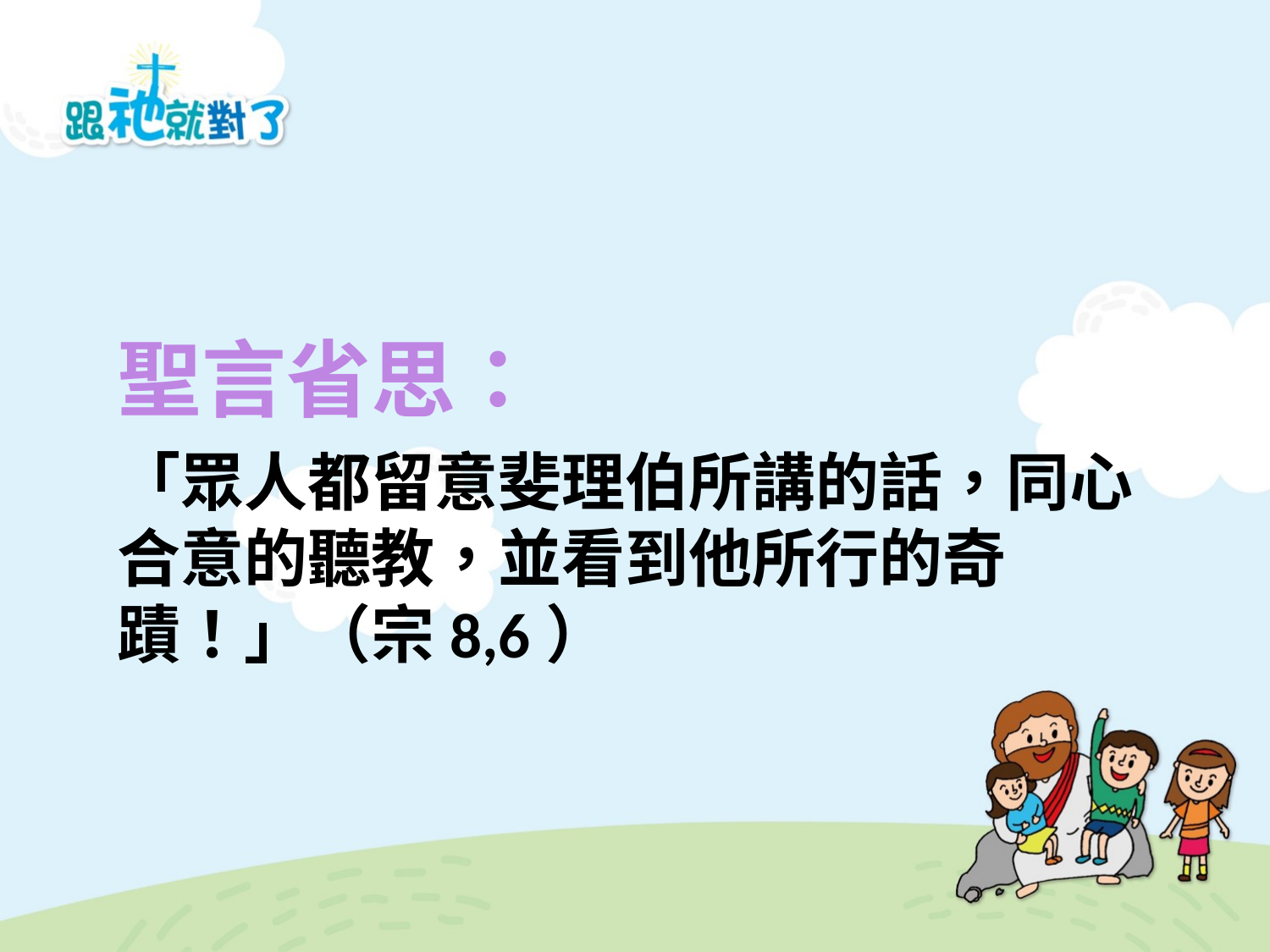

聖言省思：
「眾人都留意斐理伯所講的話，同心合意的聽教，並看到他所行的奇蹟！」（宗8,6）